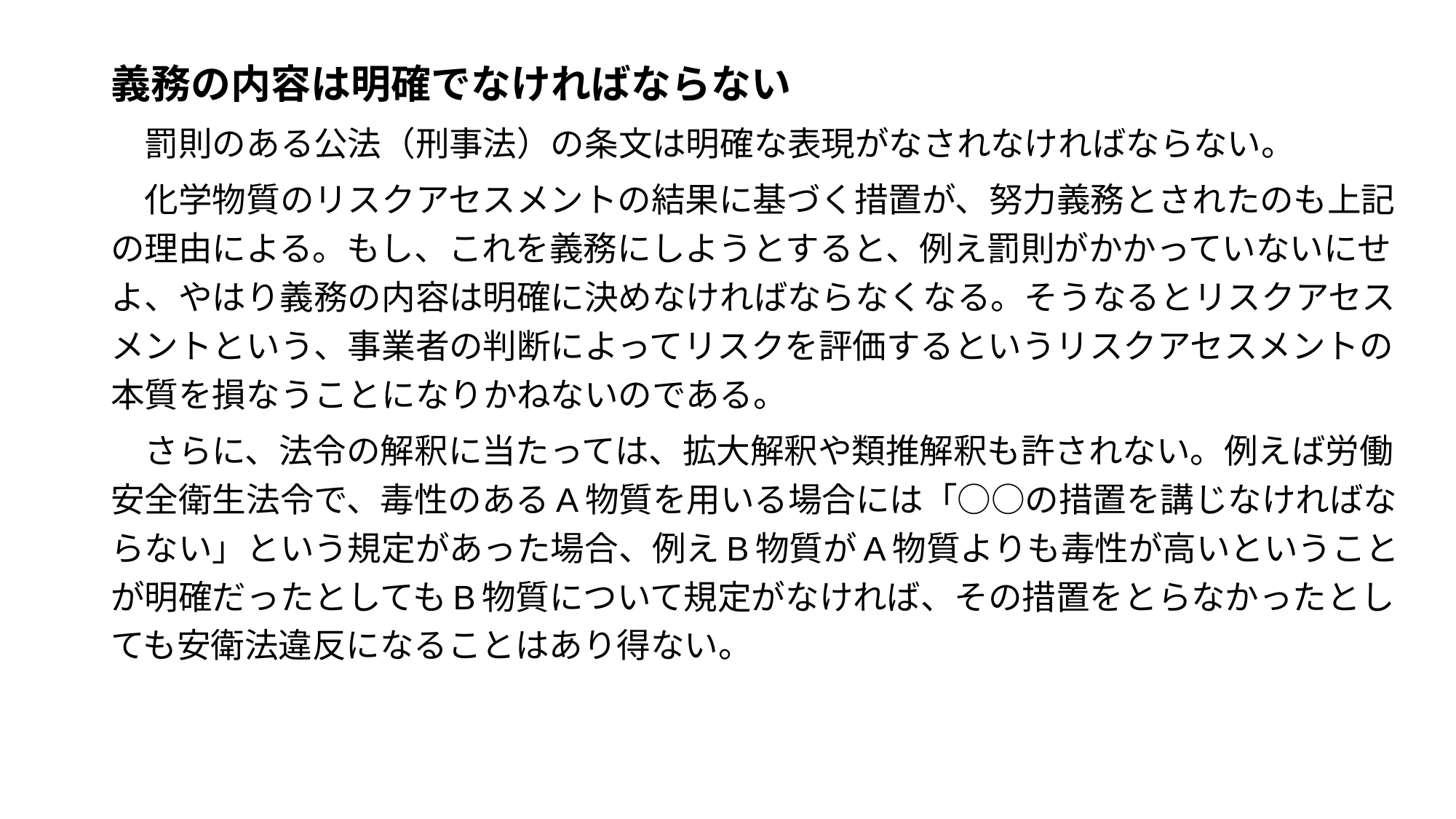

義務の内容は明確でなければならない
　罰則のある公法（刑事法）の条文は明確な表現がなされなければならない。
　化学物質のリスクアセスメントの結果に基づく措置が、努力義務とされたのも上記の理由による。もし、これを義務にしようとすると、例え罰則がかかっていないにせよ、やはり義務の内容は明確に決めなければならなくなる。そうなるとリスクアセスメントという、事業者の判断によってリスクを評価するというリスクアセスメントの本質を損なうことになりかねないのである。
　さらに、法令の解釈に当たっては、拡大解釈や類推解釈も許されない。例えば労働安全衛生法令で、毒性のあるA物質を用いる場合には「○○の措置を講じなければならない」という規定があった場合、例えB物質がA物質よりも毒性が高いということが明確だったとしてもB物質について規定がなければ、その措置をとらなかったとしても安衛法違反になることはあり得ない。